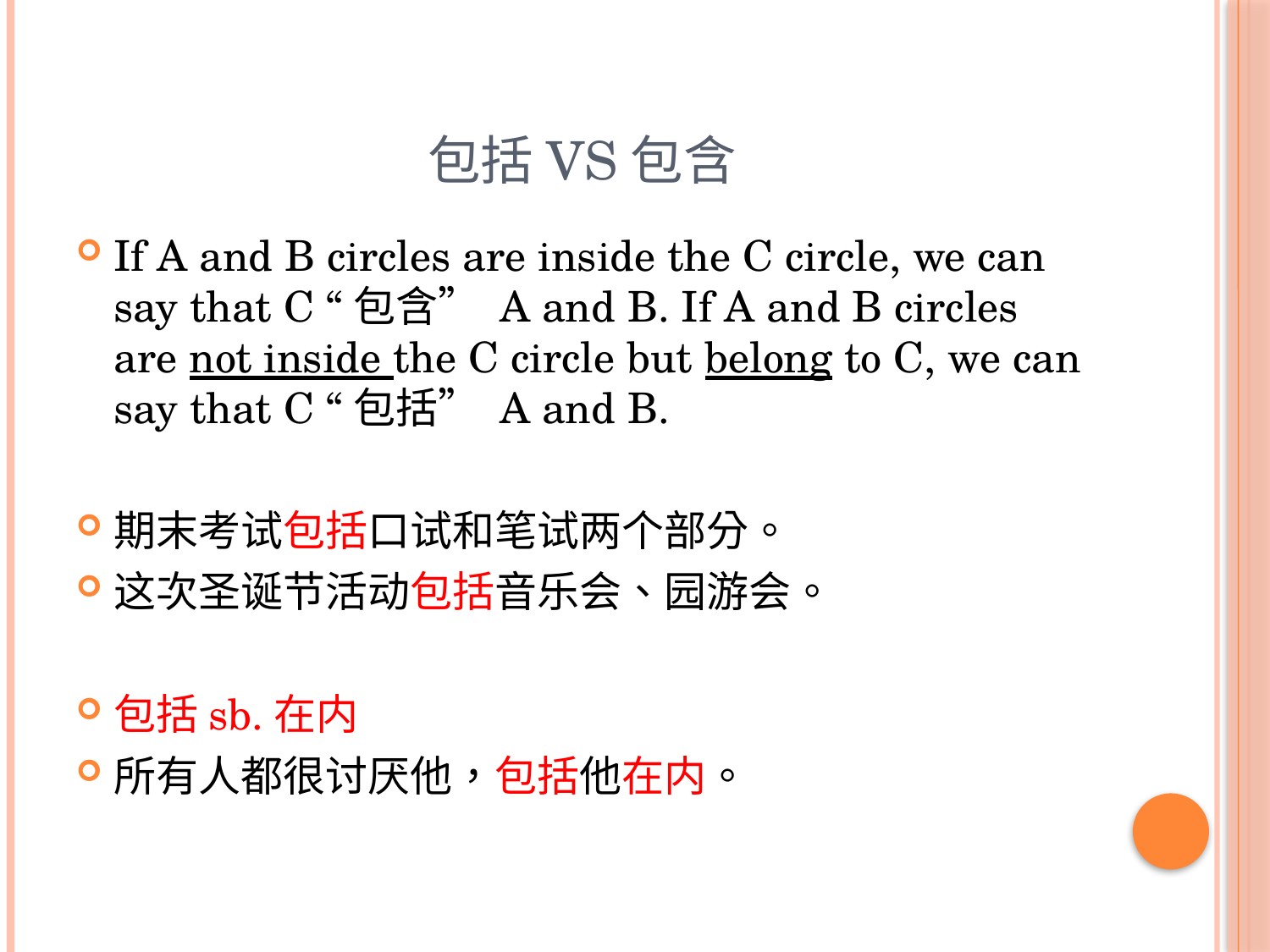

# 包括vs包含
If A and B circles are inside the C circle, we can say that C “包含” A and B. If A and B circles are not inside the C circle but belong to C, we can say that C “包括” A and B.

期末考试包括口试和笔试两个部分。
这次圣诞节活动包括音乐会、园游会。

包括sb.在内
所有人都很讨厌他，包括他在内。